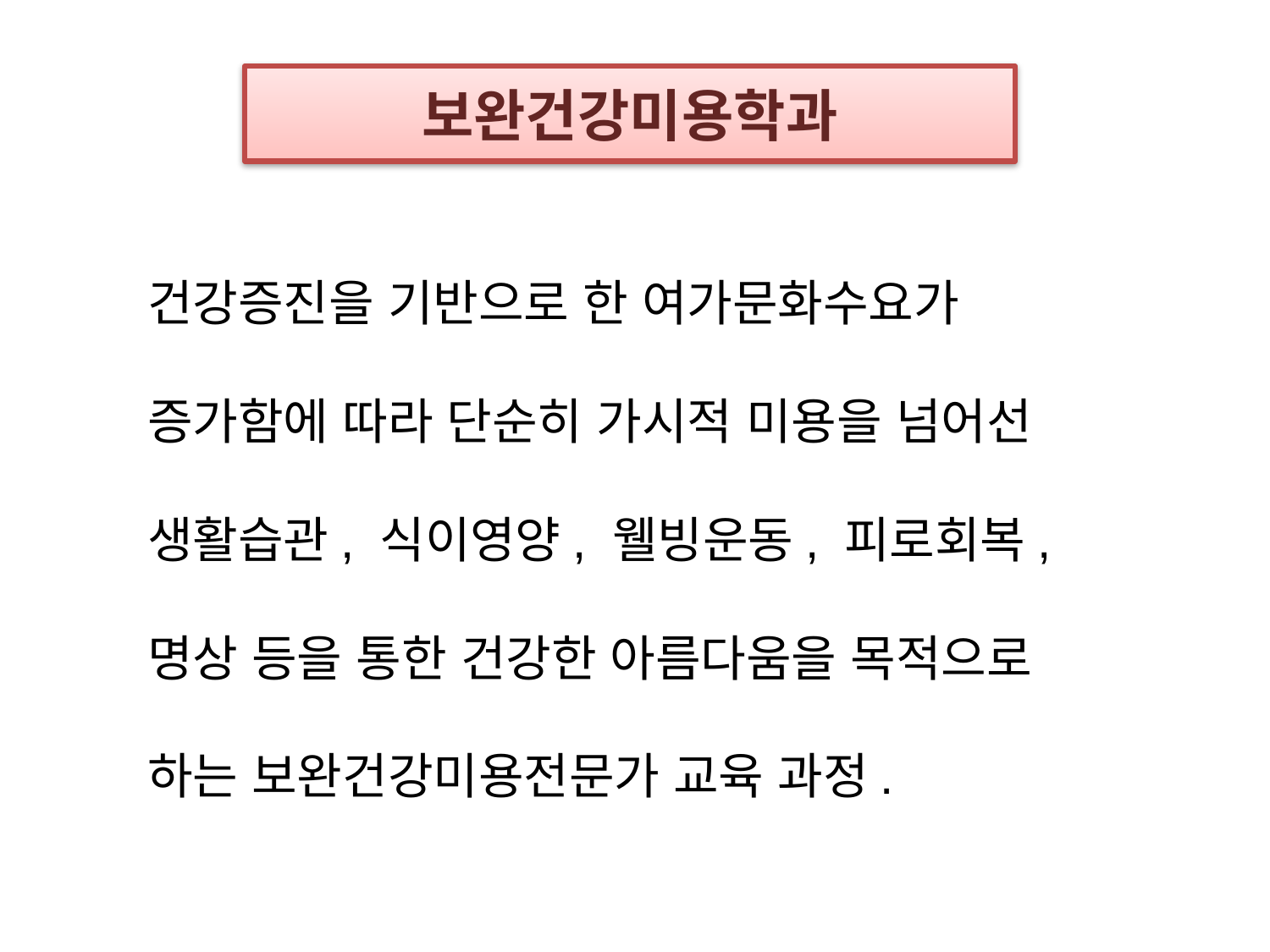

보완건강미용학과
건강증진을 기반으로 한 여가문화수요가 증가함에 따라 단순히 가시적 미용을 넘어선
생활습관, 식이영양, 웰빙운동, 피로회복, 명상 등을 통한 건강한 아름다움을 목적으로 하는 보완건강미용전문가 교육 과정.